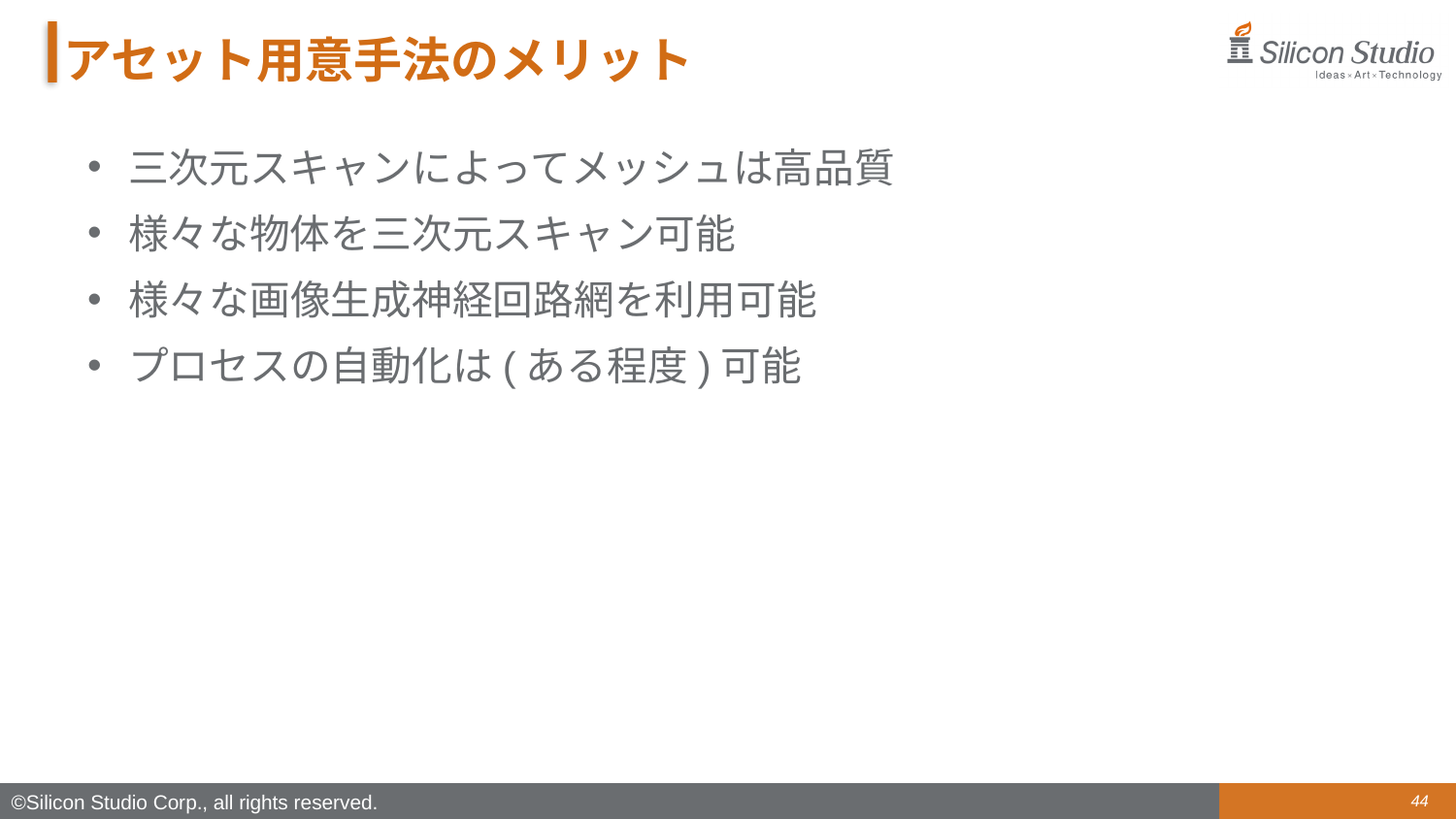

# アセット用意手法のメリット
三次元スキャンによってメッシュは高品質
様々な物体を三次元スキャン可能
様々な画像生成神経回路網を利用可能
プロセスの自動化は(ある程度)可能